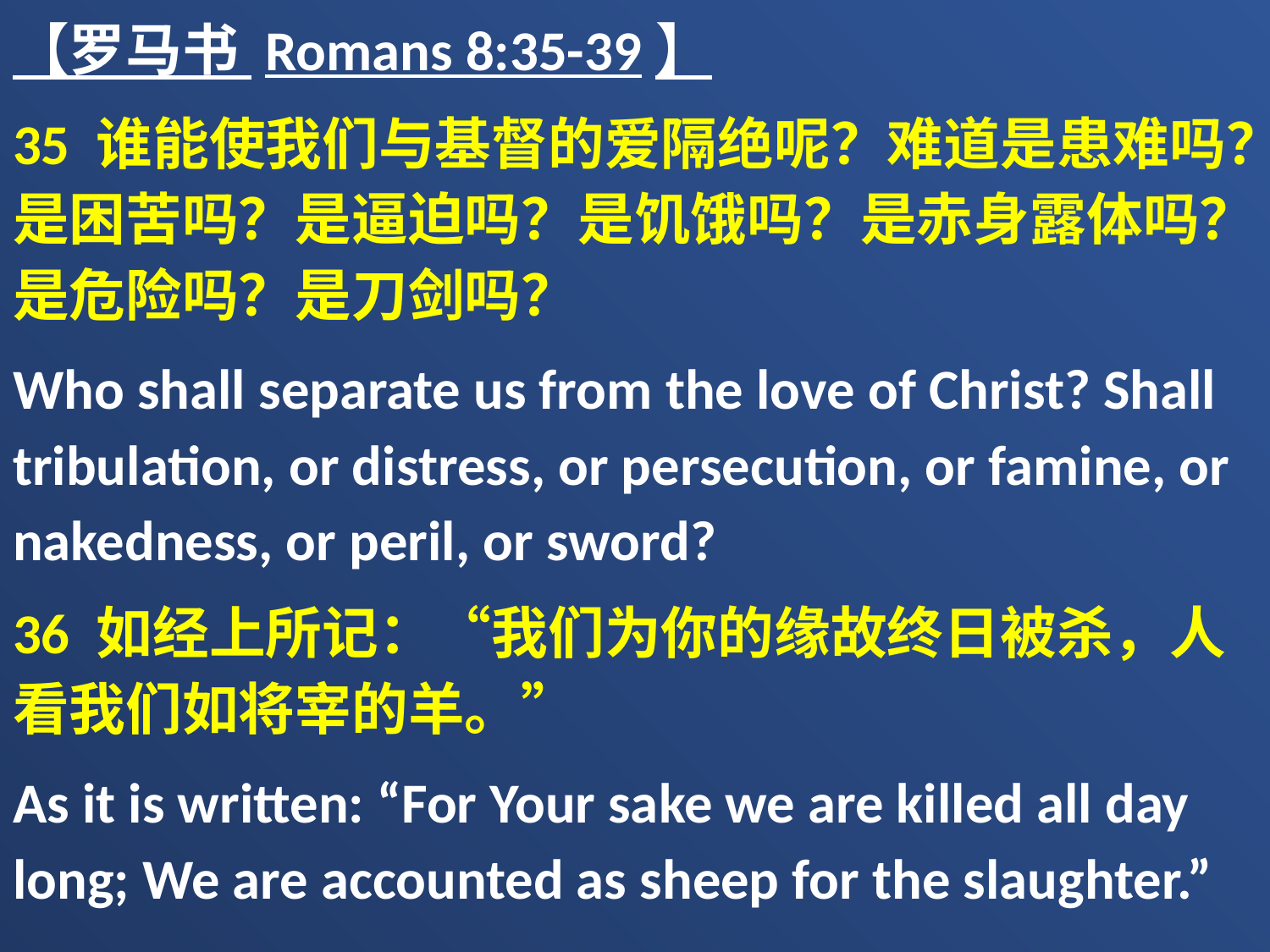

【罗马书 Romans 8:35-39】
35 谁能使我们与基督的爱隔绝呢？难道是患难吗？是困苦吗？是逼迫吗？是饥饿吗？是赤身露体吗？是危险吗？是刀剑吗？
Who shall separate us from the love of Christ? Shall tribulation, or distress, or persecution, or famine, or nakedness, or peril, or sword?
36 如经上所记：“我们为你的缘故终日被杀，人看我们如将宰的羊。”
As it is written: “For Your sake we are killed all day long; We are accounted as sheep for the slaughter.”